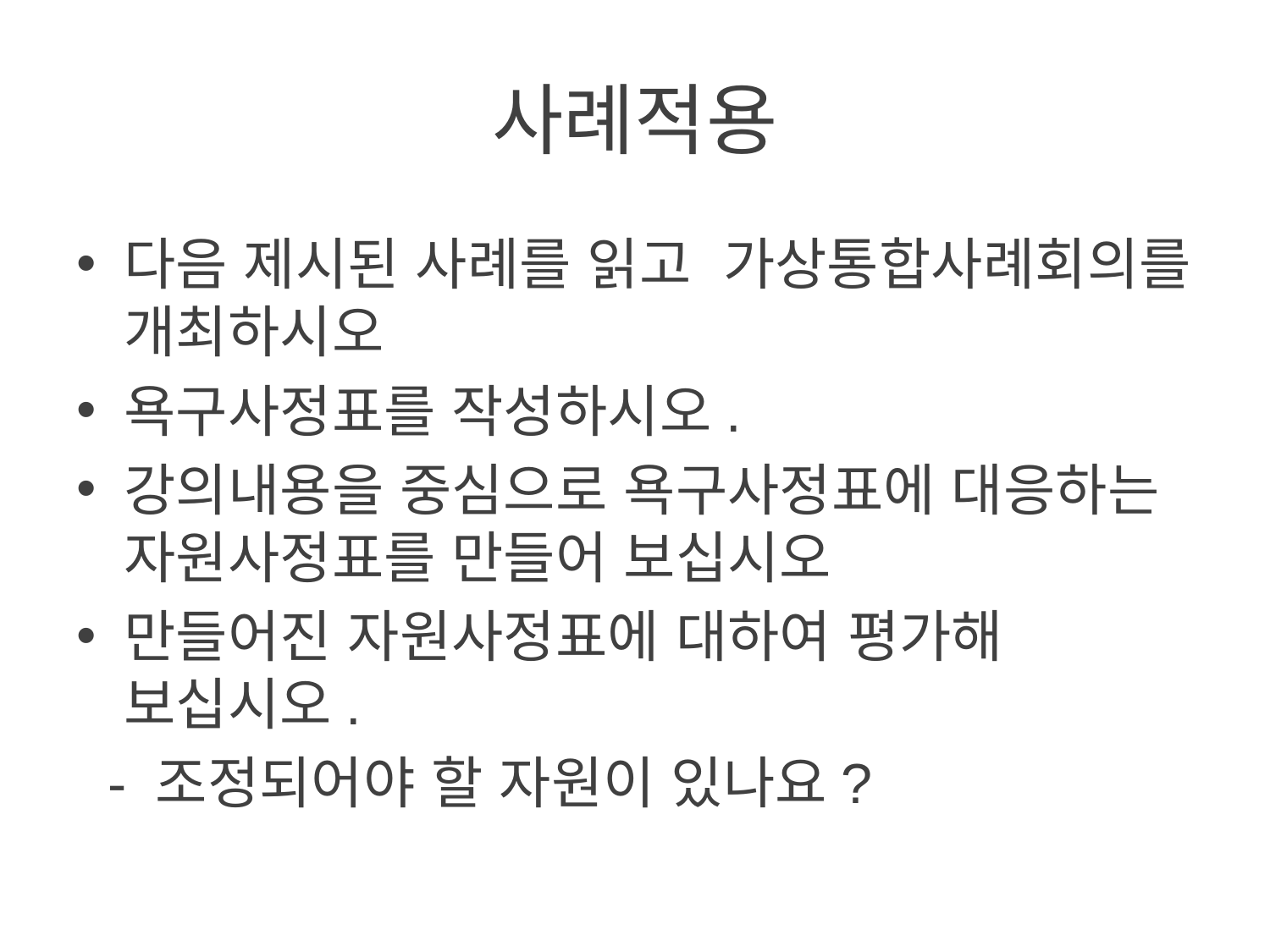

# 사례적용
다음 제시된 사례를 읽고  가상통합사례회의를 개최하시오
욕구사정표를 작성하시오.
강의내용을 중심으로 욕구사정표에 대응하는 자원사정표를 만들어 보십시오
만들어진 자원사정표에 대하여 평가해 보십시오.
  - 조정되어야 할 자원이 있나요?